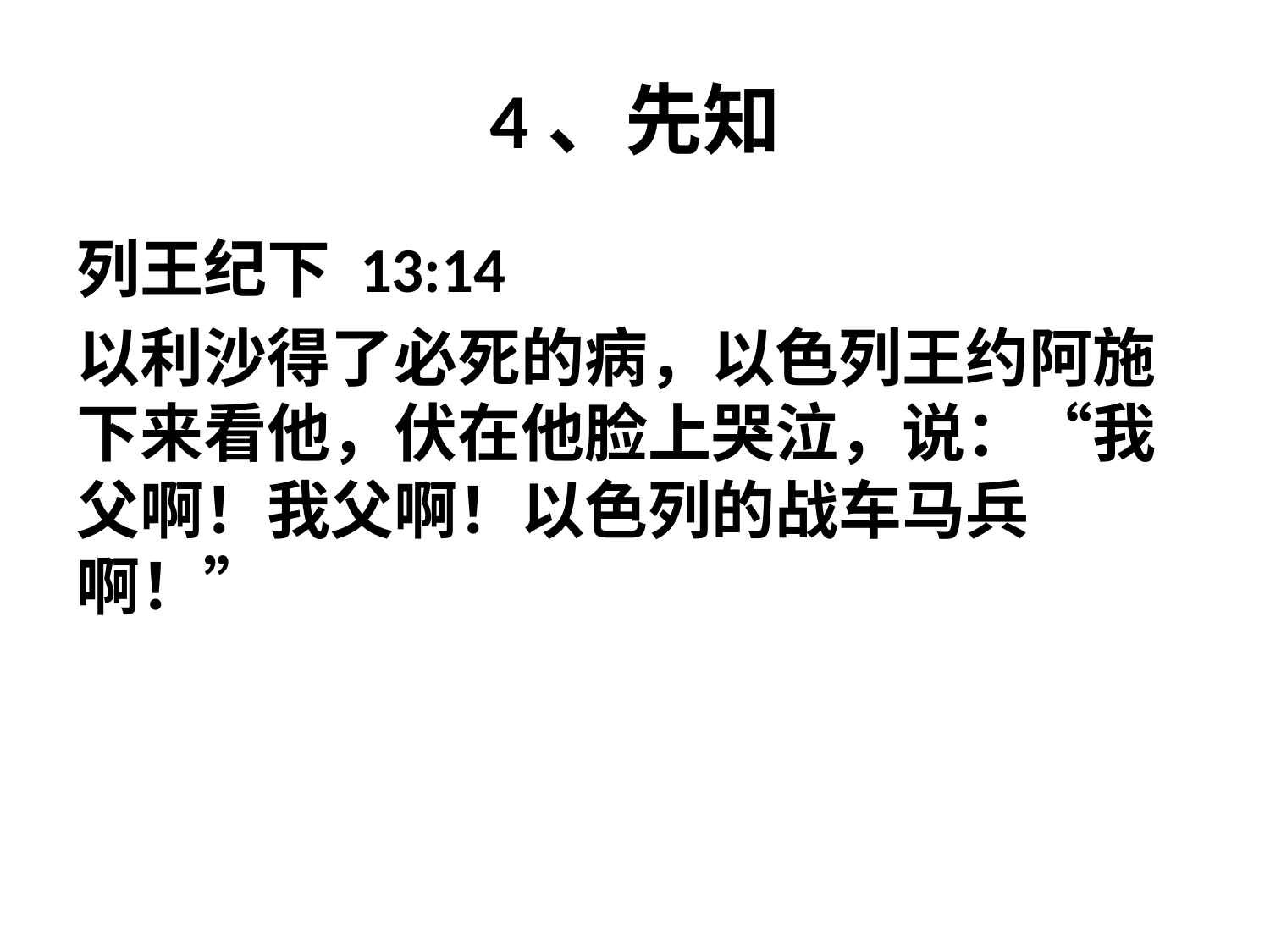

# 4、先知
列王纪下 13:14
以利沙得了必死的病，以色列王约阿施下来看他，伏在他脸上哭泣，说：“我父啊！我父啊！以色列的战车马兵啊！”